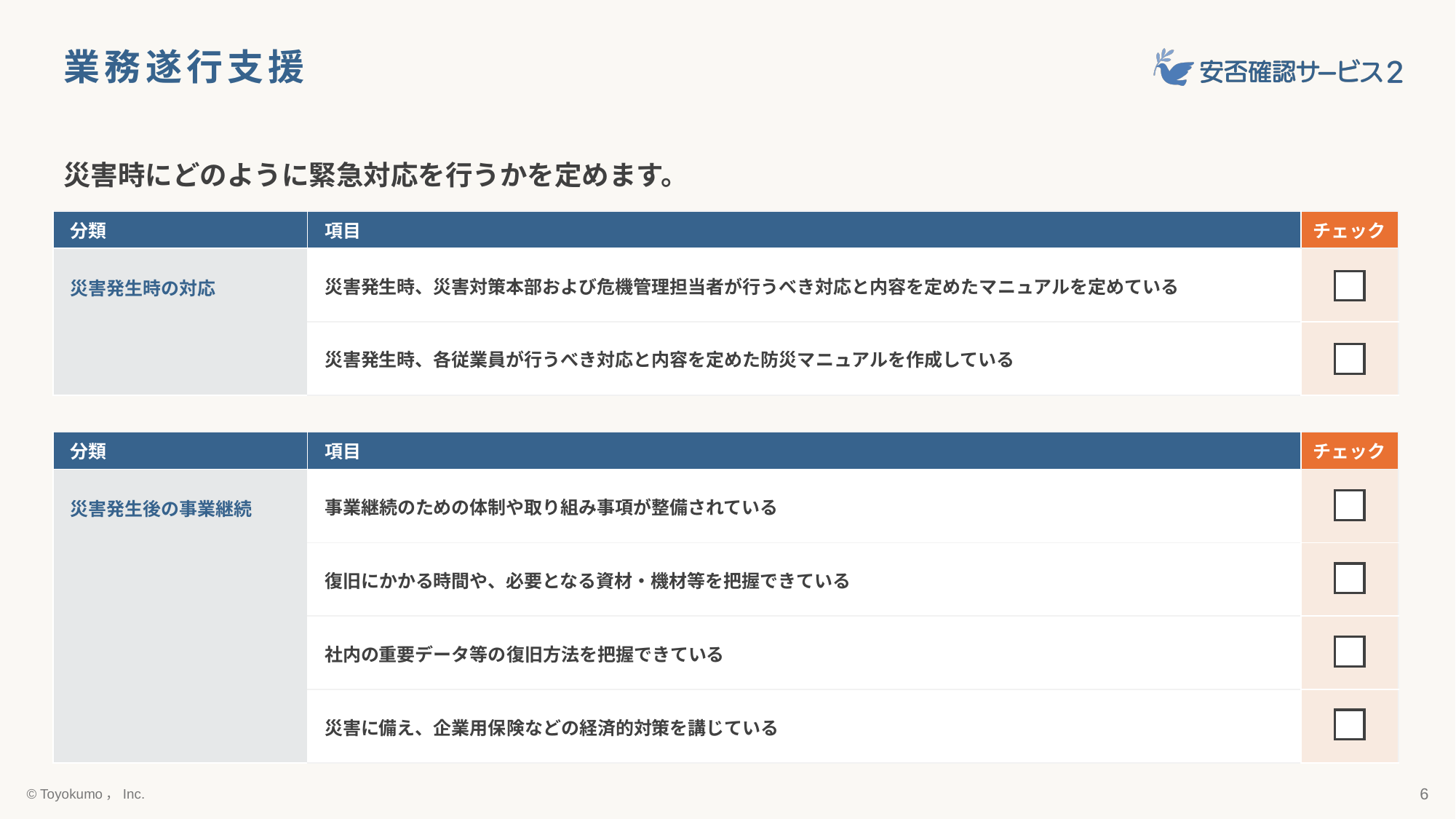

# 業務遂行支援
災害時にどのように緊急対応を行うかを定めます。
| 分類 | 項目 | チェック |
| --- | --- | --- |
| 災害発生時の対応 | 災害発生時、災害対策本部および危機管理担当者が行うべき対応と内容を定めたマニュアルを定めている |  |
|  | 災害発生時、各従業員が行うべき対応と内容を定めた防災マニュアルを作成している |  |

| 分類 | 項目 | チェック |
| --- | --- | --- |
| 災害発生後の事業継続 | 事業継続のための体制や取り組み事項が整備されている |  |
|  | 復旧にかかる時間や、必要となる資材・機材等を把握できている |  |
|  | 社内の重要データ等の復旧方法を把握できている |  |
|  | 災害に備え、企業用保険などの経済的対策を講じている |  |

6
© Toyokumo，Inc.